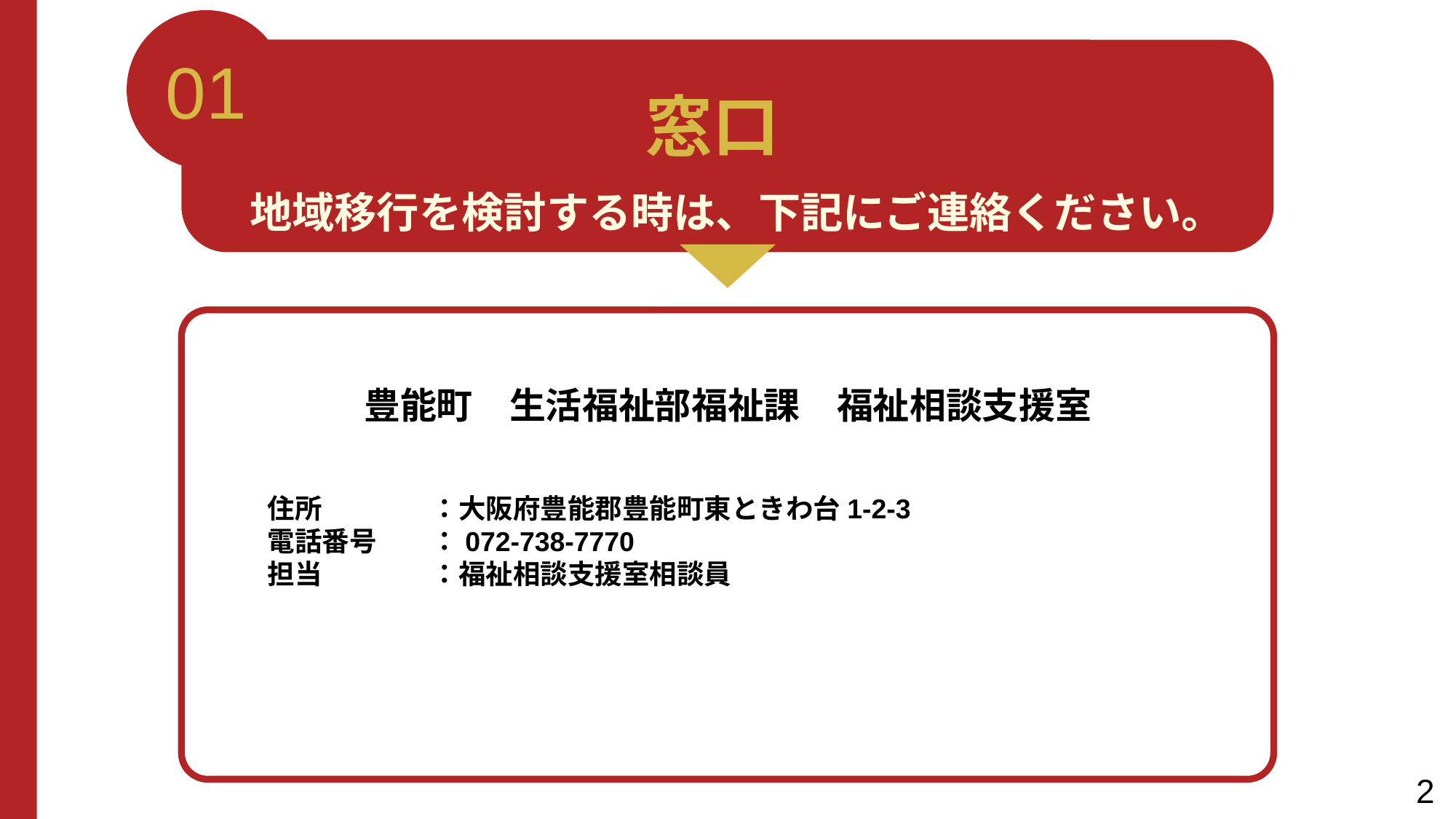

01

窓口
地域移行を検討する時は、下記にご連絡ください。

豊能町　生活福祉部福祉課　福祉相談支援室

　　
　　住所　　　　：大阪府豊能郡豊能町東ときわ台1-2-3
　　電話番号　　：072-738-7770
　　担当　　　　：福祉相談支援室相談員